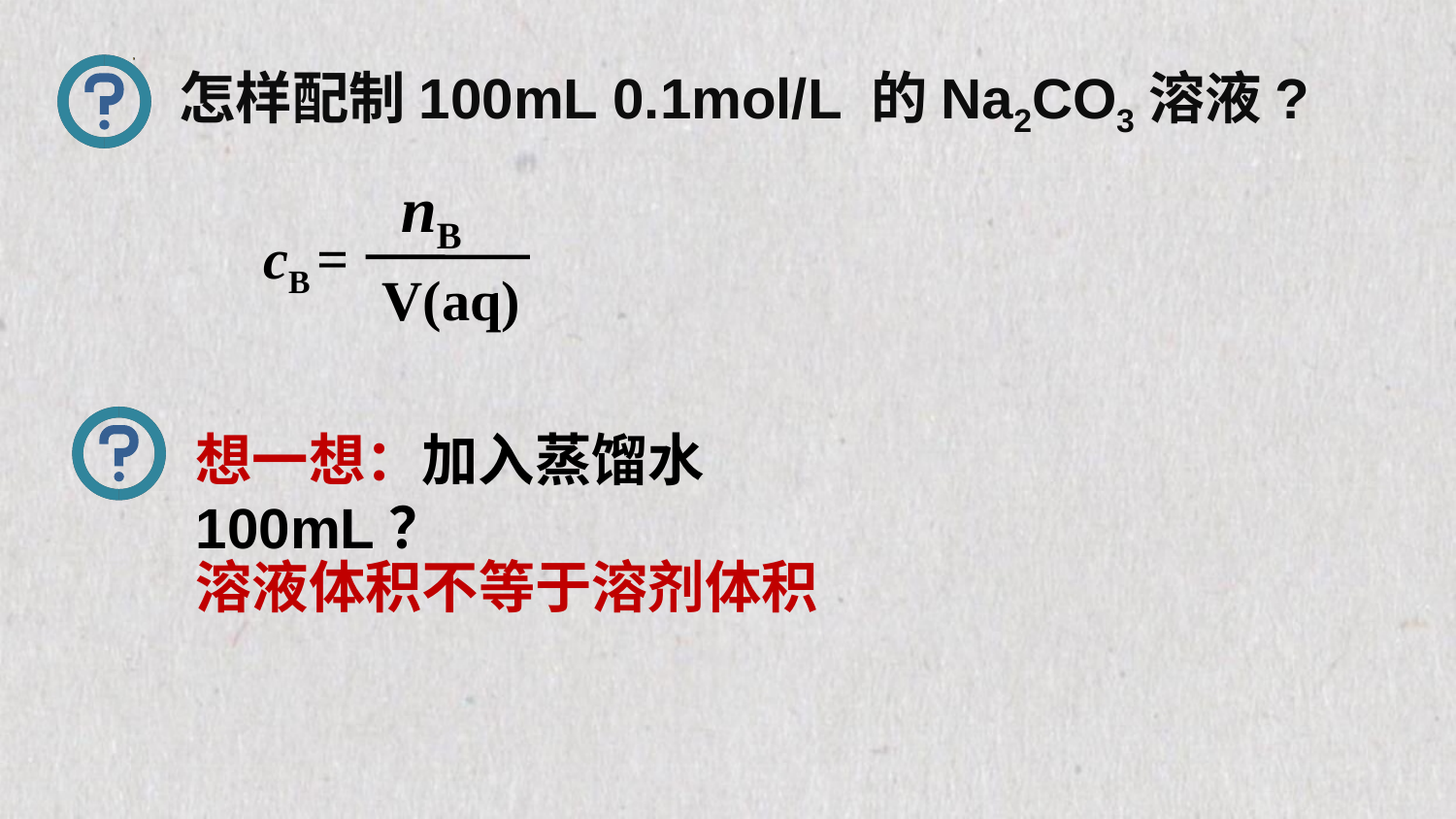

怎样配制100mL 0.1mol/L 的Na2CO3溶液?

nB
cB =
V(aq)

想一想：加入蒸馏水100mL？
溶液体积不等于溶剂体积